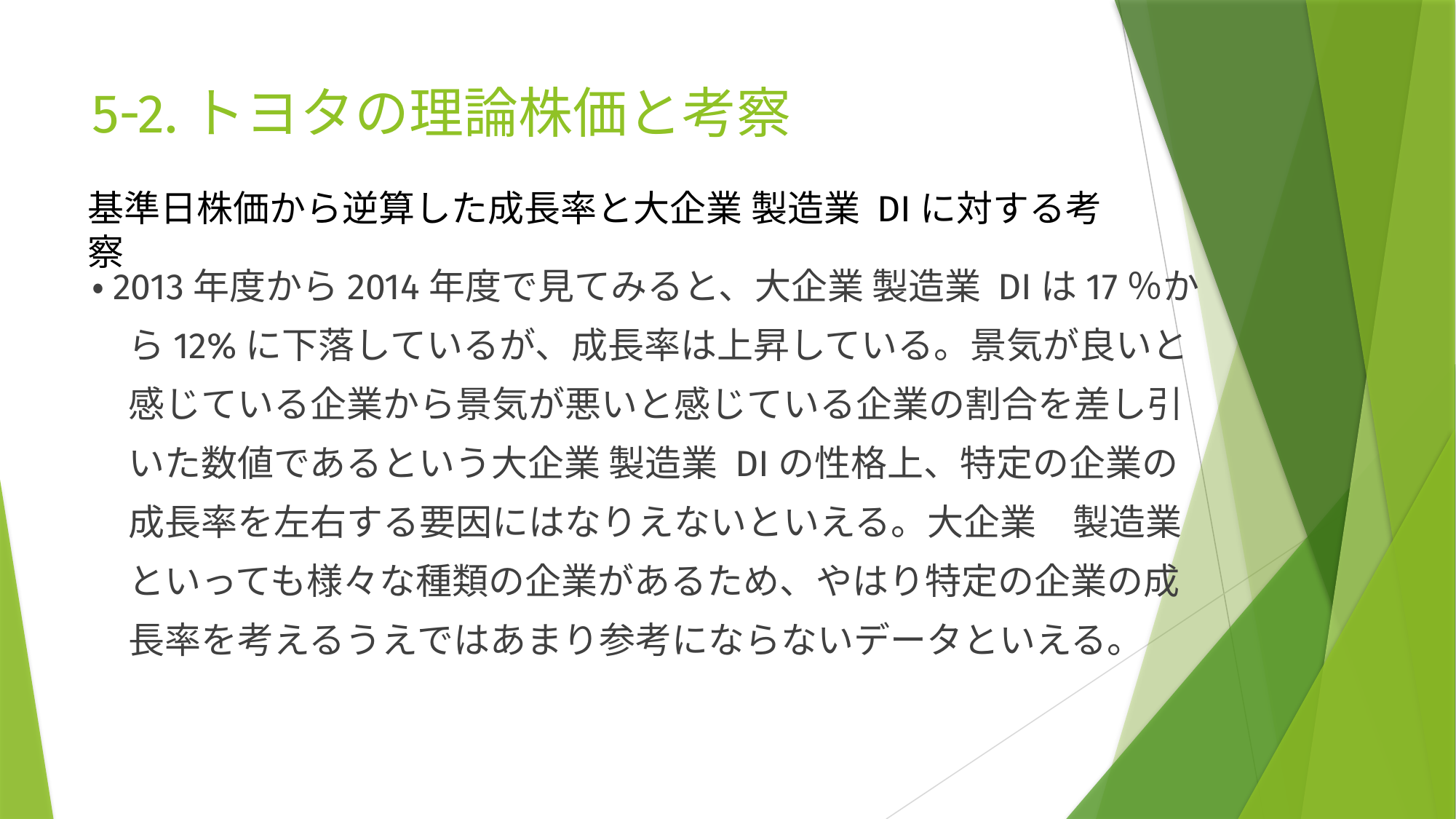

# 5-2.トヨタの理論株価と考察
基準日株価から逆算した成長率と大企業 製造業 DIに対する考察
・2013年度から2014年度で見てみると、大企業 製造業 DIは17％か
　ら12%に下落しているが、成長率は上昇している。景気が良いと
　感じている企業から景気が悪いと感じている企業の割合を差し引
　いた数値であるという大企業 製造業 DIの性格上、特定の企業の
　成長率を左右する要因にはなりえないといえる。大企業　製造業
　といっても様々な種類の企業があるため、やはり特定の企業の成
　長率を考えるうえではあまり参考にならないデータといえる。